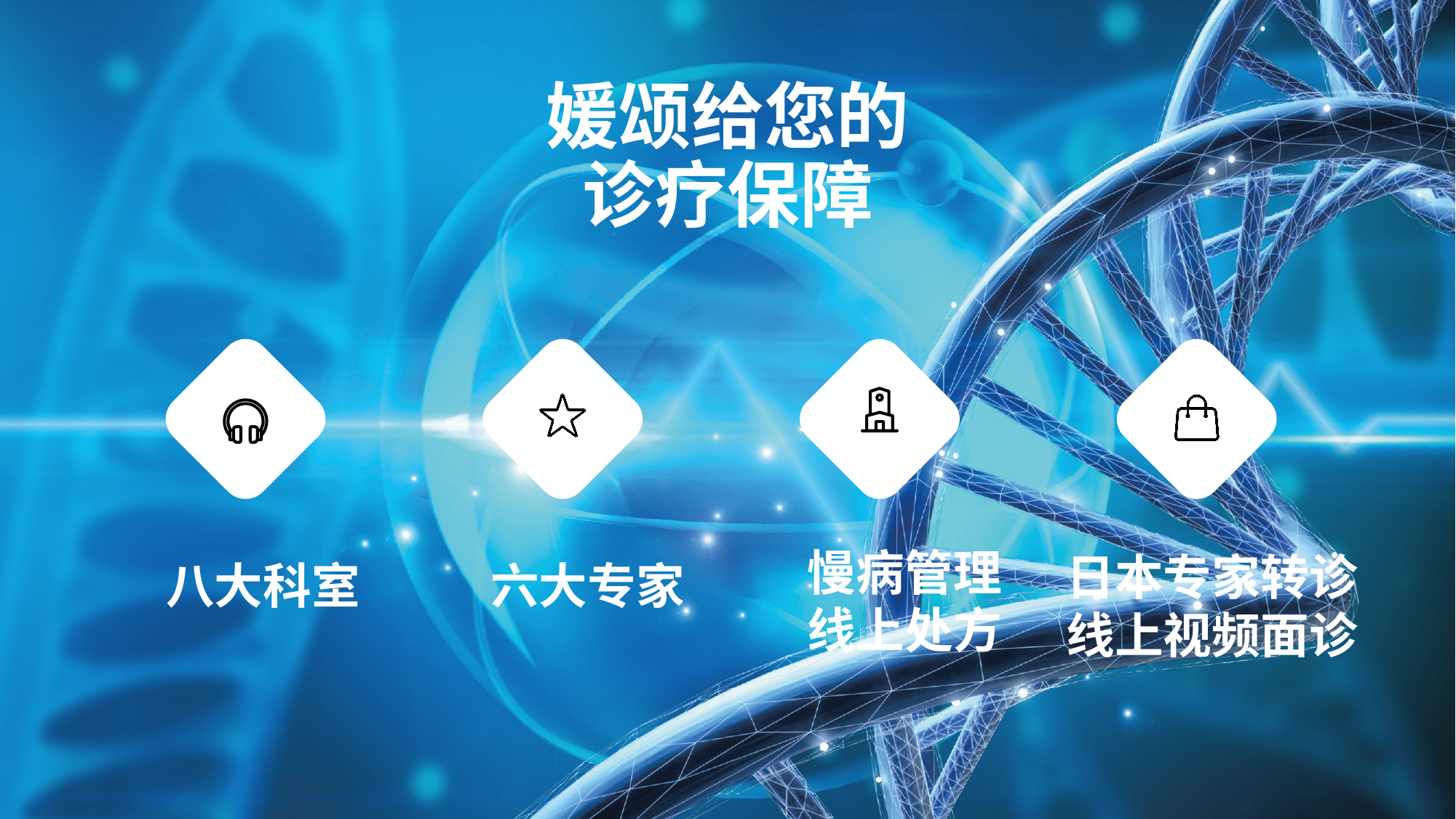

媛颂给您的诊疗保障

慢病管理
线上处方
日本专家转诊
线上视频面诊
八大科室
六大专家